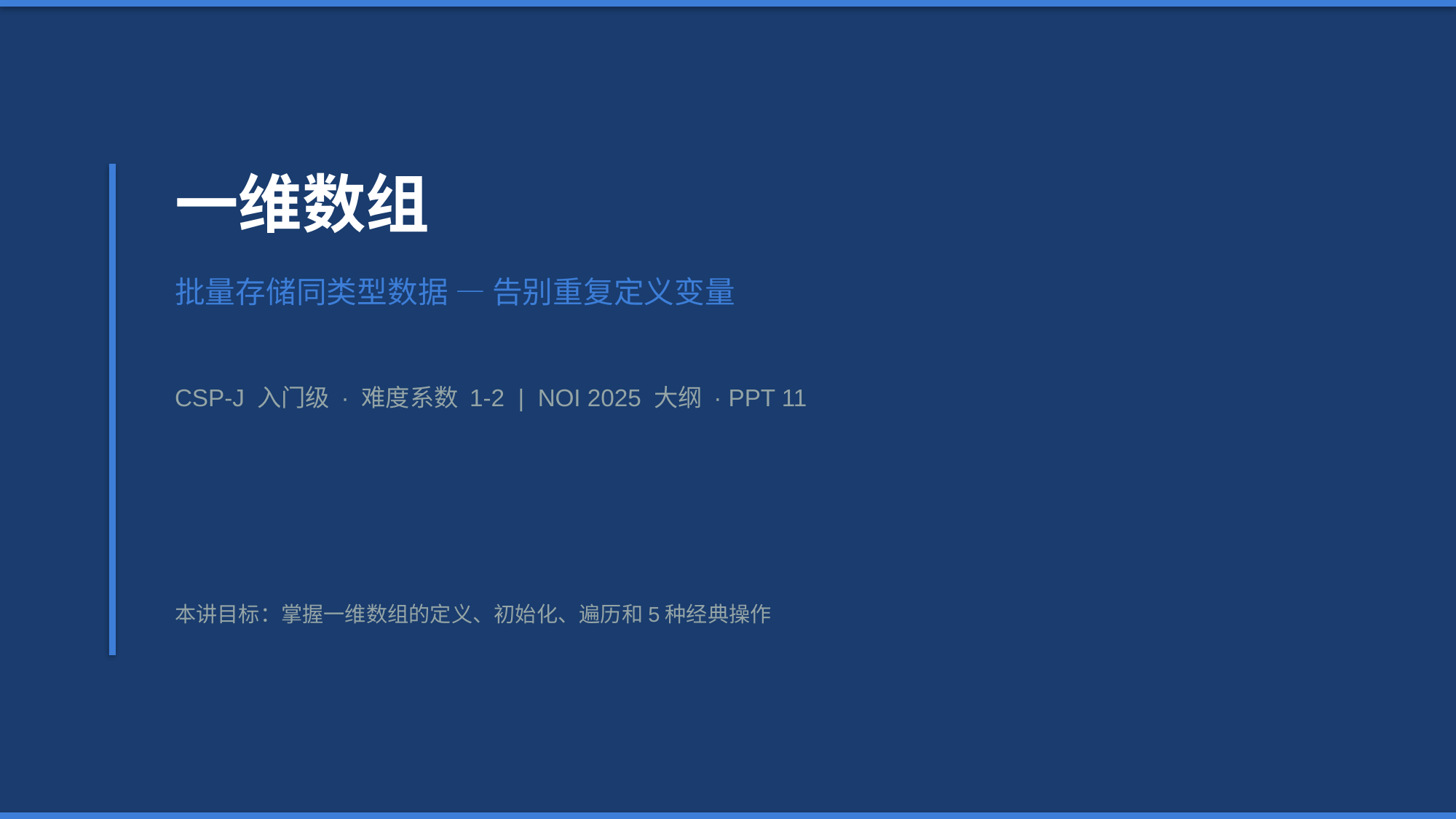

一维数组
批量存储同类型数据 — 告别重复定义变量
CSP-J 入门级 · 难度系数 1-2  |  NOI 2025 大纲 · PPT 11
本讲目标：掌握一维数组的定义、初始化、遍历和5种经典操作